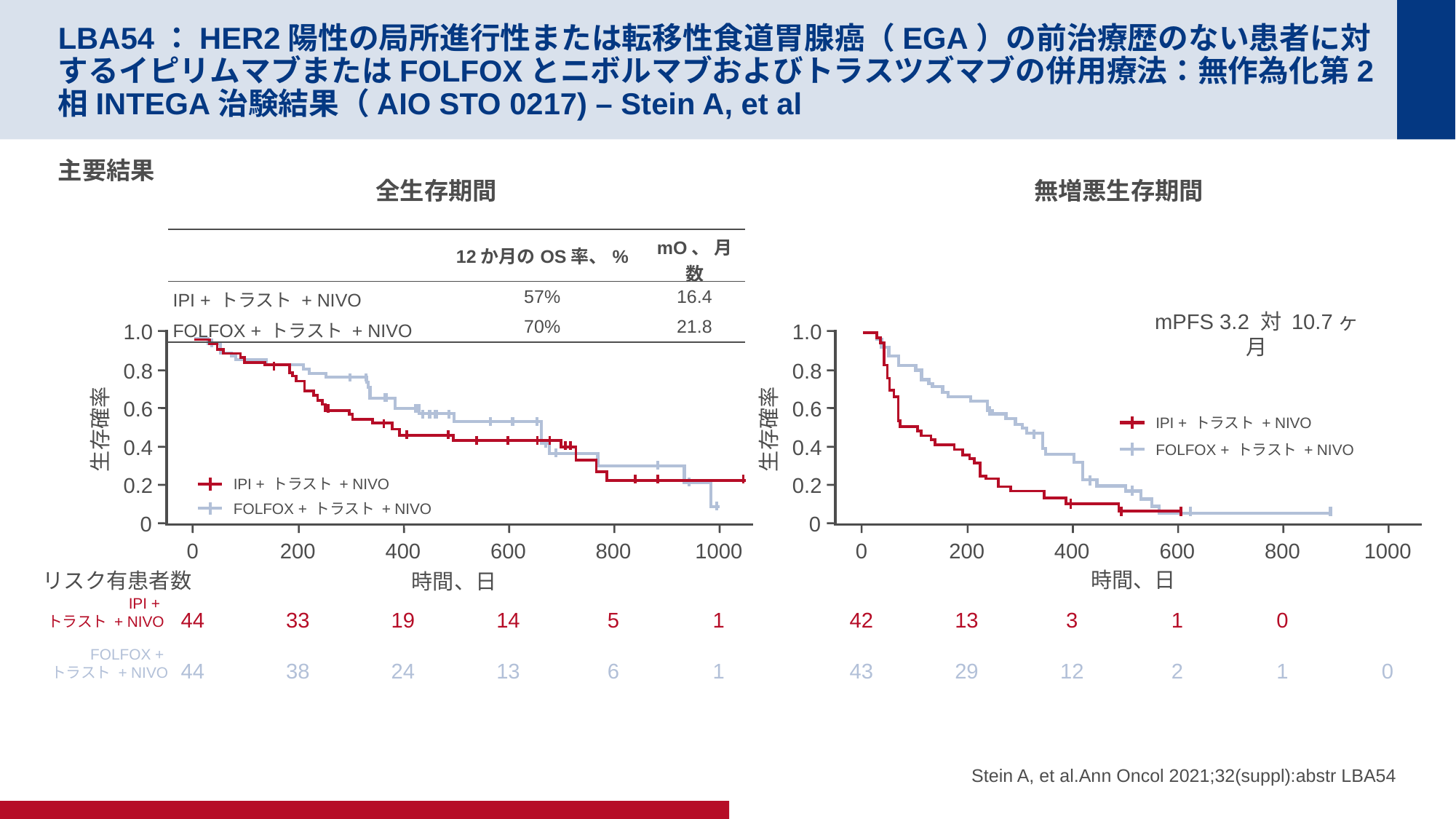

# LBA54：HER2陽性の局所進行性または転移性食道胃腺癌（EGA）の前治療歴のない患者に対するイピリムマブまたはFOLFOXとニボルマブおよびトラスツズマブの併用療法：無作為化第2相INTEGA治験結果（AIO STO 0217) – Stein A, et al
主要結果
全生存期間
無増悪生存期間
|  | 12か月のOS率、% | mO、 月数 |
| --- | --- | --- |
| IPI + トラスト + NIVO | 57% | 16.4 |
| FOLFOX + トラスト + NIVO | 70% | 21.8 |
mPFS 3.2 対 10.7ヶ月
1.0

0.8

0.6

生存確率
0.4

0.2

0

1.0

0.8

0.6

生存確率
0.4

0.2

0

IPI + トラスト + NIVO
FOLFOX + トラスト + NIVO
IPI + トラスト + NIVO
FOLFOX + トラスト + NIVO

0
200
400
600
800
1000

0
200
400
600
800
1000
時間、日
リスク有患者数
時間、日
IPI +
トラスト + NIVO
44
33
19
14
5
1
42
13
3
1
0
FOLFOX +
トラスト + NIVO
44
38
24
13
6
1
43
29
12
2
1
0
Stein A, et al.Ann Oncol 2021;32(suppl):abstr LBA54